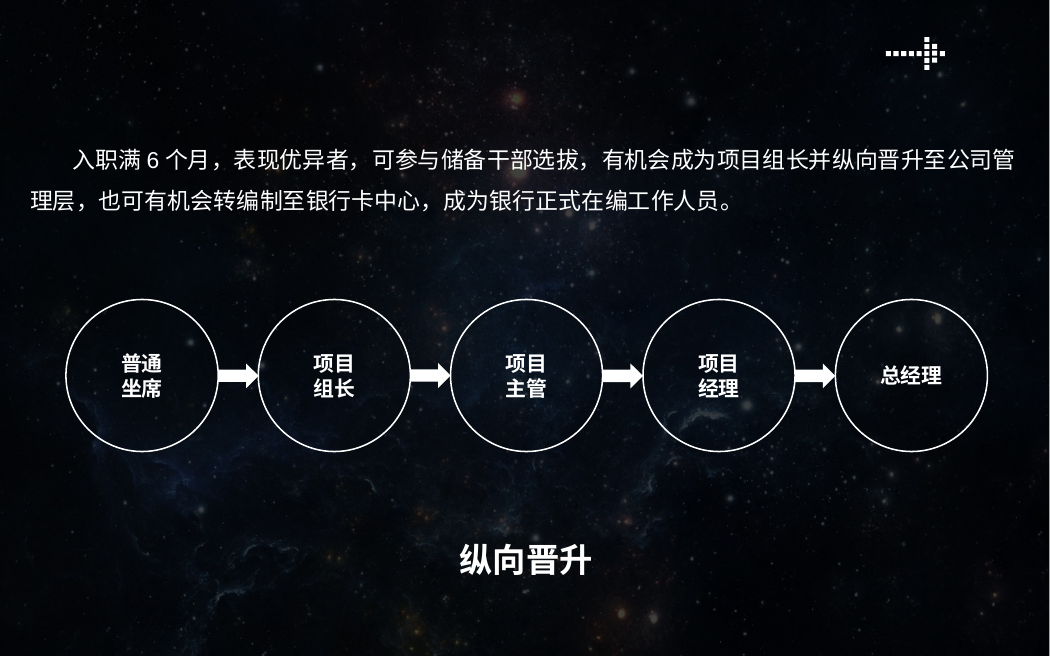

入职满6个月，表现优异者，可参与储备干部选拔，有机会成为项目组长并纵向晋升至公司管理层，也可有机会转编制至银行卡中心，成为银行正式在编工作人员。
普通
坐席
项目
组长
项目
主管
项目
经理
总经理

纵向晋升